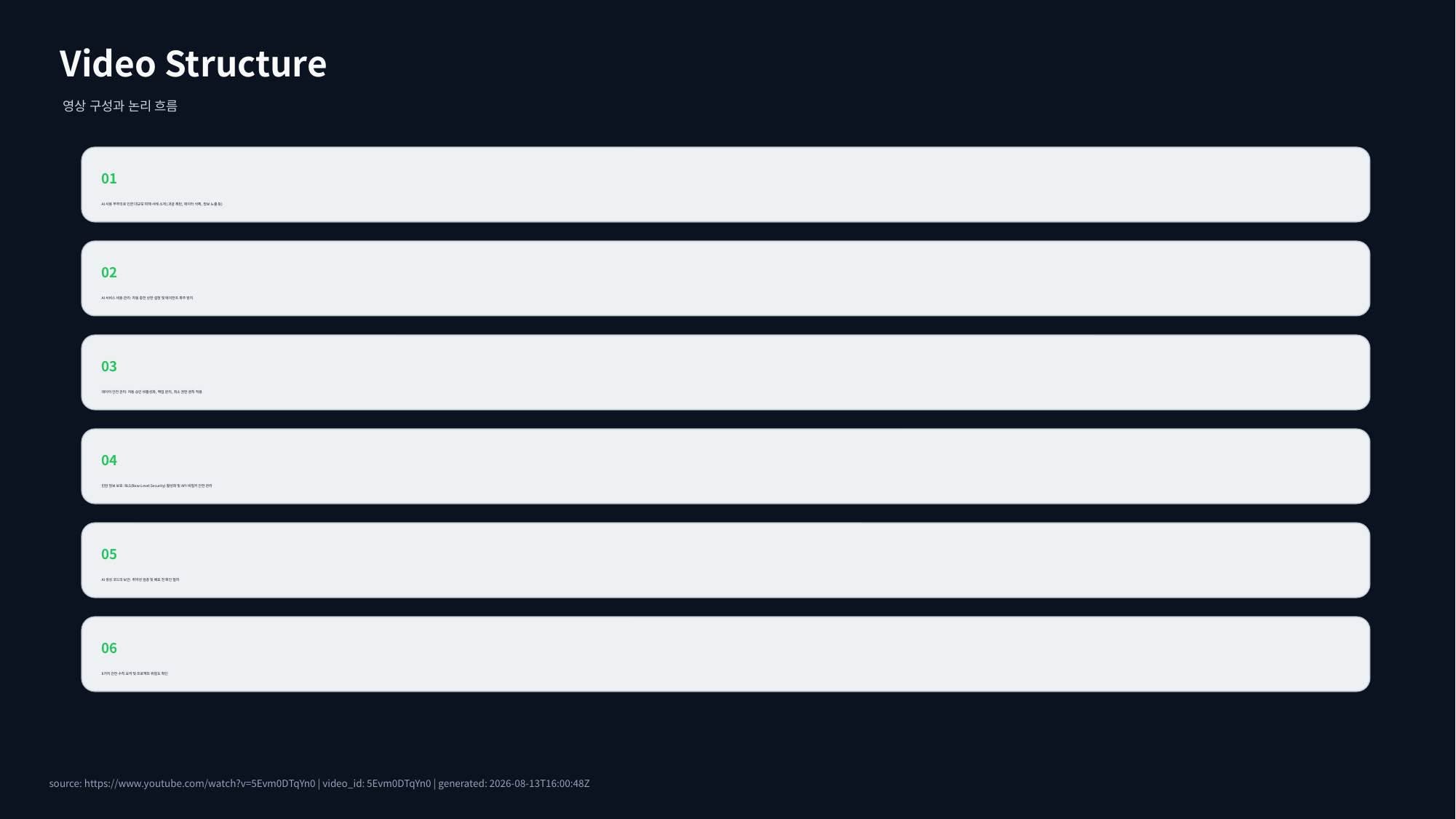

Video Structure
영상 구성과 논리 흐름

01
AI 사용 부주의로 인한 대규모 피해 사례 소개 (과금 폭탄, 데이터 삭제, 정보 노출 등)

02
AI 서비스 비용 관리: 자동 충전 상한 설정 및 에이전트 폭주 방지

03
데이터 안전 관리: 자동 승인 비활성화, 백업 분리, 최소 권한 원칙 적용

04
민감 정보 보호: RLS(Row-Level Security) 활성화 및 API 비밀키 안전 관리

05
AI 생성 코드의 보안: 취약성 검증 및 배포 전 확인 절차

06
8가지 안전 수칙 요약 및 프로젝트 위험도 확인
source: https://www.youtube.com/watch?v=5Evm0DTqYn0 | video_id: 5Evm0DTqYn0 | generated: 2026-08-13T16:00:48Z